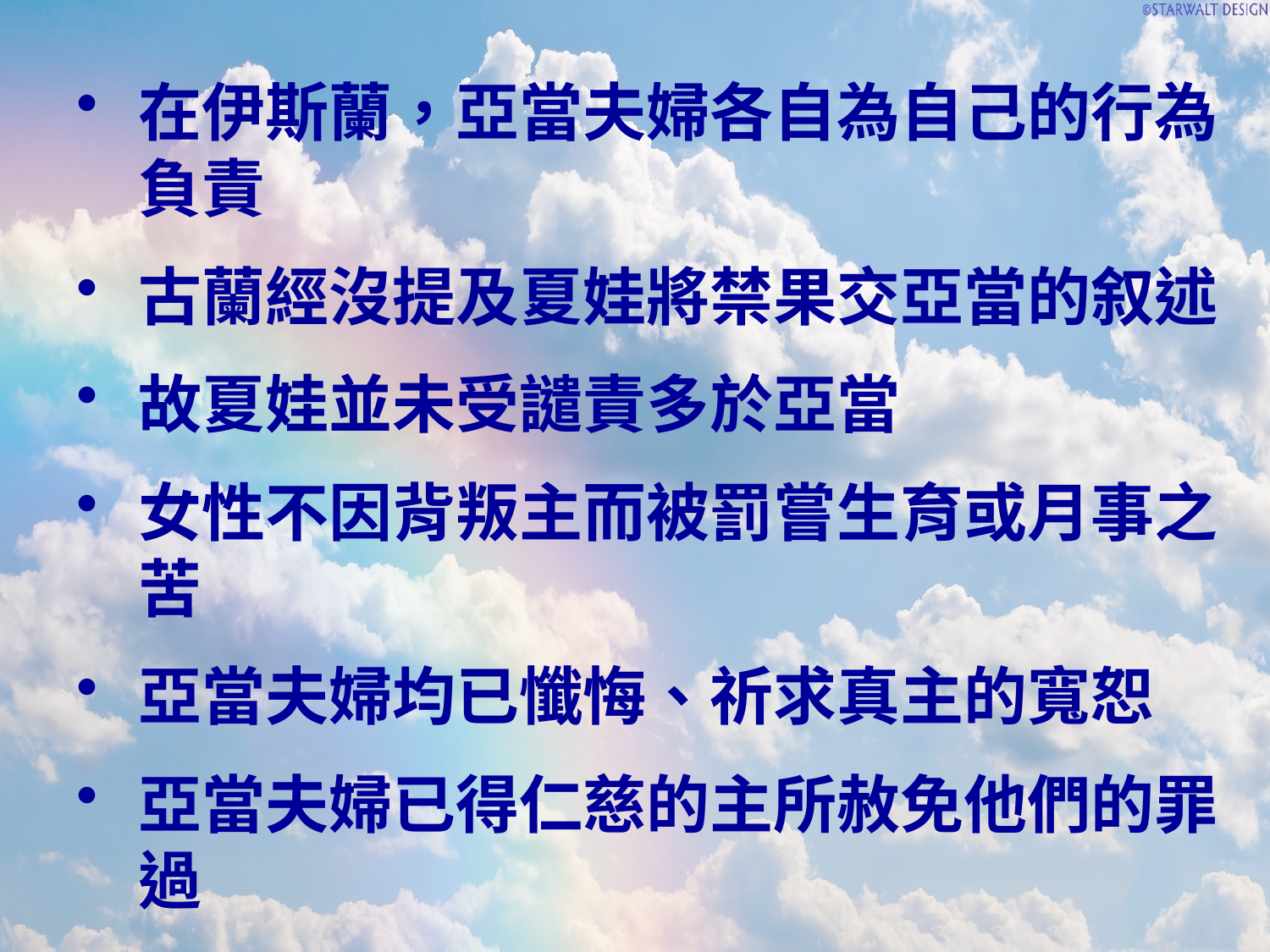

在伊斯蘭，亞當夫婦各自為自己的行為負責
古蘭經沒提及夏娃將禁果交亞當的叙述
故夏娃並未受譴責多於亞當
女性不因背叛主而被罰嘗生育或月事之苦
亞當夫婦均已懺悔、祈求真主的寬恕
亞當夫婦已得仁慈的主所赦免他們的罪過